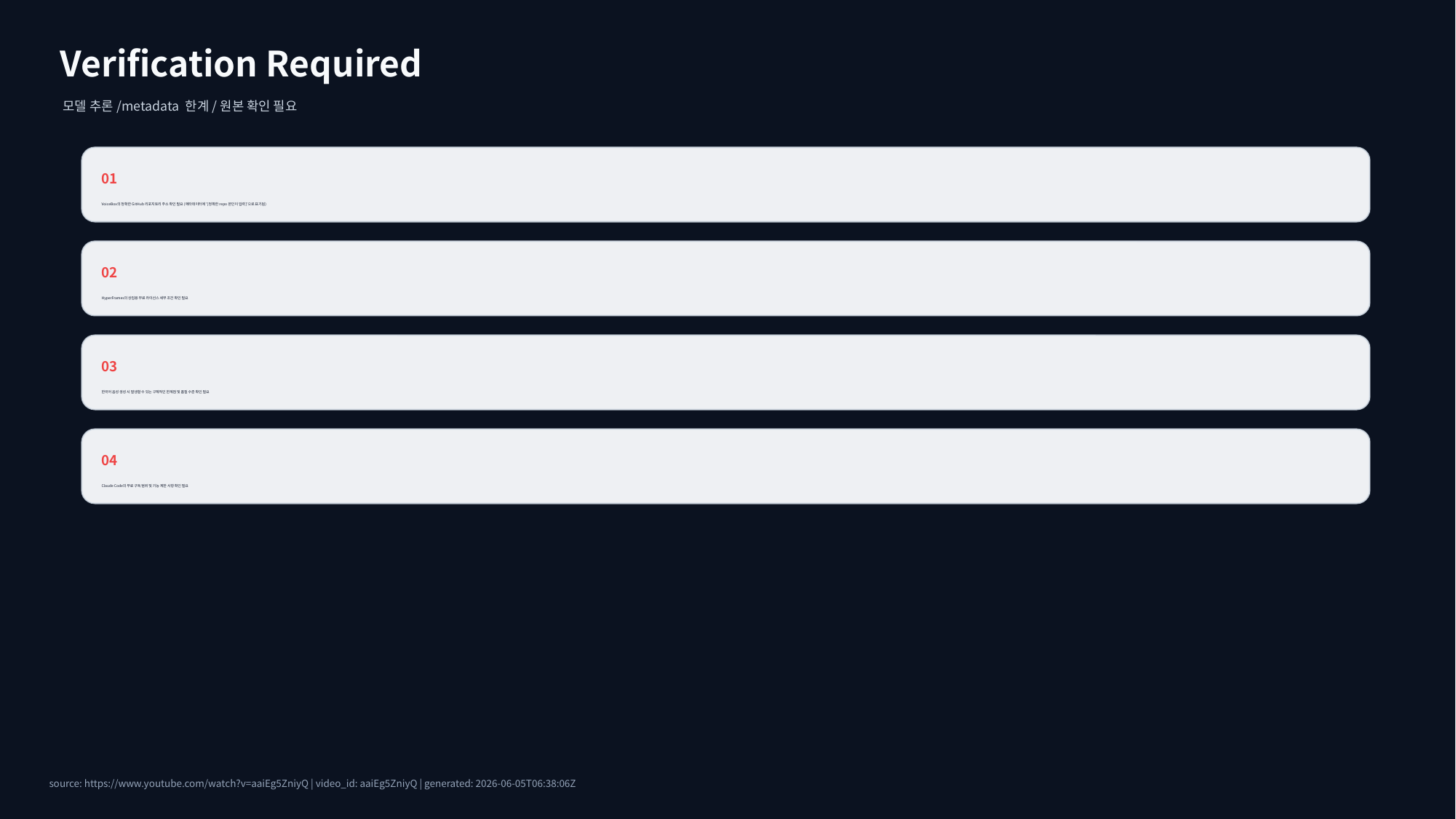

Verification Required
모델 추론/metadata 한계/원본 확인 필요

01
VoiceBox의 정확한 GitHub 리포지토리 주소 확인 필요 (메타데이터에 '[정확한 repo 본인이 입력]'으로 표기됨)

02
HyperFrames의 상업용 무료 라이선스 세부 조건 확인 필요

03
한국어 음성 생성 시 발생할 수 있는 구체적인 한계점 및 품질 수준 확인 필요

04
Claude Code의 무료 구독 범위 및 기능 제한 사항 확인 필요
source: https://www.youtube.com/watch?v=aaiEg5ZniyQ | video_id: aaiEg5ZniyQ | generated: 2026-06-05T06:38:06Z